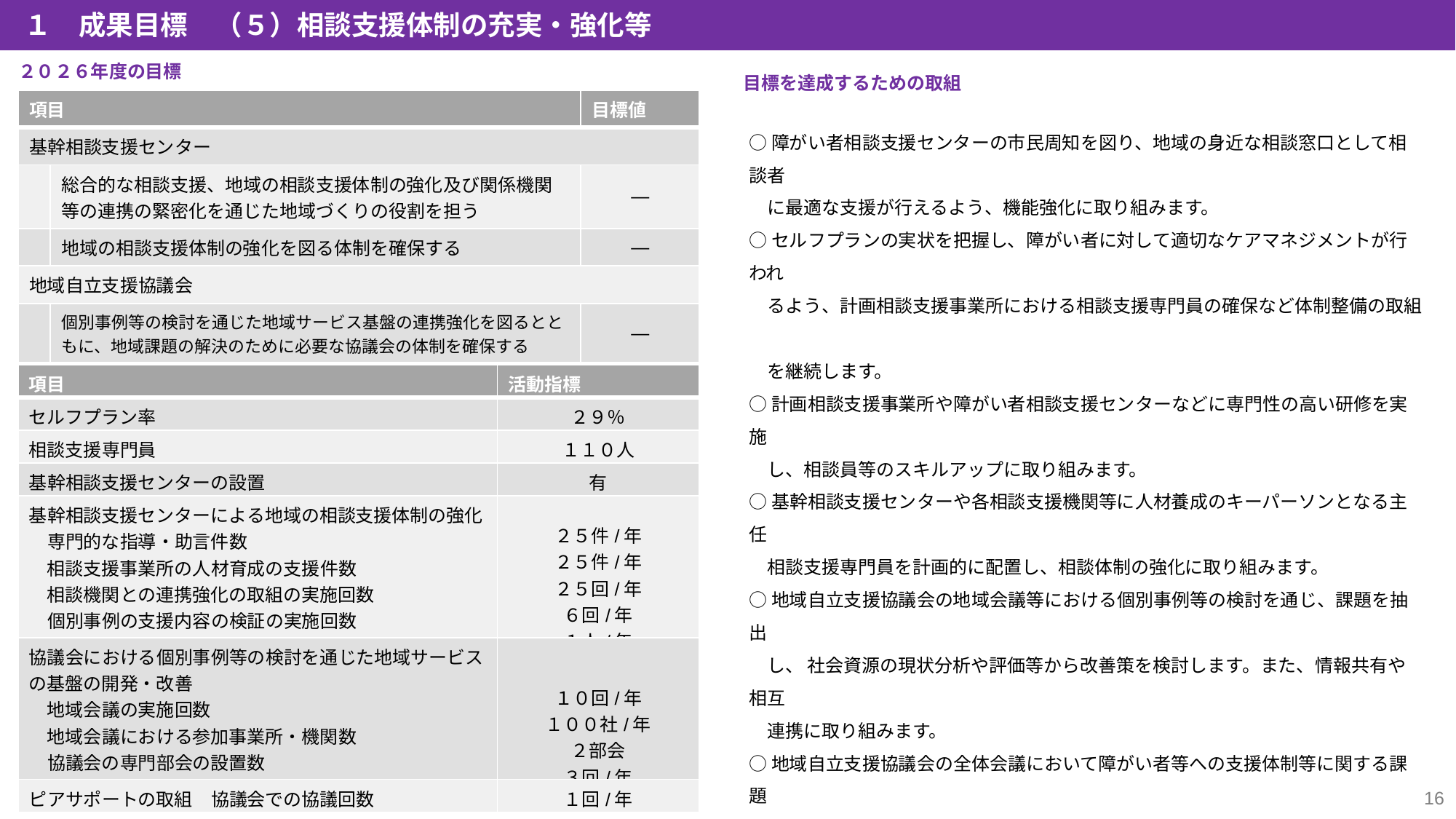

１　成果目標　（５）相談支援体制の充実・強化等

２０２６年度の目標
目標を達成するための取組
| 項目 |  | 目標値 |
| --- | --- | --- |
| 基幹相談支援センター |  |  |
|  | 総合的な相談支援、地域の相談支援体制の強化及び関係機関等の連携の緊密化を通じた地域づくりの役割を担う | ― |
|  | 地域の相談支援体制の強化を図る体制を確保する | ― |
| 地域自立支援協議会 |  |  |
|  | 個別事例等の検討を通じた地域サービス基盤の連携強化を図るとともに、地域課題の解決のために必要な協議会の体制を確保する | ― |
○障がい者相談支援センターの市民周知を図り、地域の身近な相談窓口として相談者
　に最適な支援が行えるよう、機能強化に取り組みます。
○セルフプランの実状を把握し、障がい者に対して適切なケアマネジメントが行われ
　るよう、計画相談支援事業所における相談支援専門員の確保など体制整備の取組
　を継続します。
○計画相談支援事業所や障がい者相談支援センターなどに専門性の高い研修を実施
　し、相談員等のスキルアップに取り組みます。
○基幹相談支援センターや各相談支援機関等に人材養成のキーパーソンとなる主任
　相談支援専門員を計画的に配置し、相談体制の強化に取り組みます。
○地域自立支援協議会の地域会議等における個別事例等の検討を通じ、課題を抽出
　し、 社会資源の現状分析や評価等から改善策を検討します。また、情報共有や相互
　連携に取り組みます。
○地域自立支援協議会の全体会議において障がい者等への支援体制等に関する課題
　について協議し、包括的なネットワーク体制の充実を図ります。
○重層的支援体制整備事業の進捗に合わせ、複合的な課題に対応できるよう他機関
　との連携強化を図ります。
○大阪府発達障がい者支援センターと連携して、発達障がい者に対して、最適なサー
　ビスの提供ができるよう、相談支援体制の強化を図ります。
○障がいのある人が自らの経験等を生かし、同じ障がいのある人の相談相手となり、
　社会参加や地域での交流等を支援する「ピアサポート」の取組を進めます。
活動指標（2026年度のみ）
| 項目 | 活動指標 |
| --- | --- |
| セルフプラン率 | ２９％ |
| 相談支援専門員 | １１０人 |
| 基幹相談支援センターの設置 | 有 |
| 基幹相談支援センターによる地域の相談支援体制の強化 　専門的な指導・助言件数 　相談支援事業所の人材育成の支援件数 　相談機関との連携強化の取組の実施回数 　個別事例の支援内容の検証の実施回数 　主任相談支援専門員の配置数 | ２５件/年 ２５件/年 ２５回/年 ６回/年 １人/年 |
| 協議会における個別事例等の検討を通じた地域サービスの基盤の開発・改善 　地域会議の実施回数 　地域会議における参加事業所・機関数 　協議会の専門部会の設置数 　専門部会の実施回数 | １０回/年 １００社/年 ２部会 ３回/年 |
| ピアサポートの取組　協議会での協議回数 | １回/年 |
16